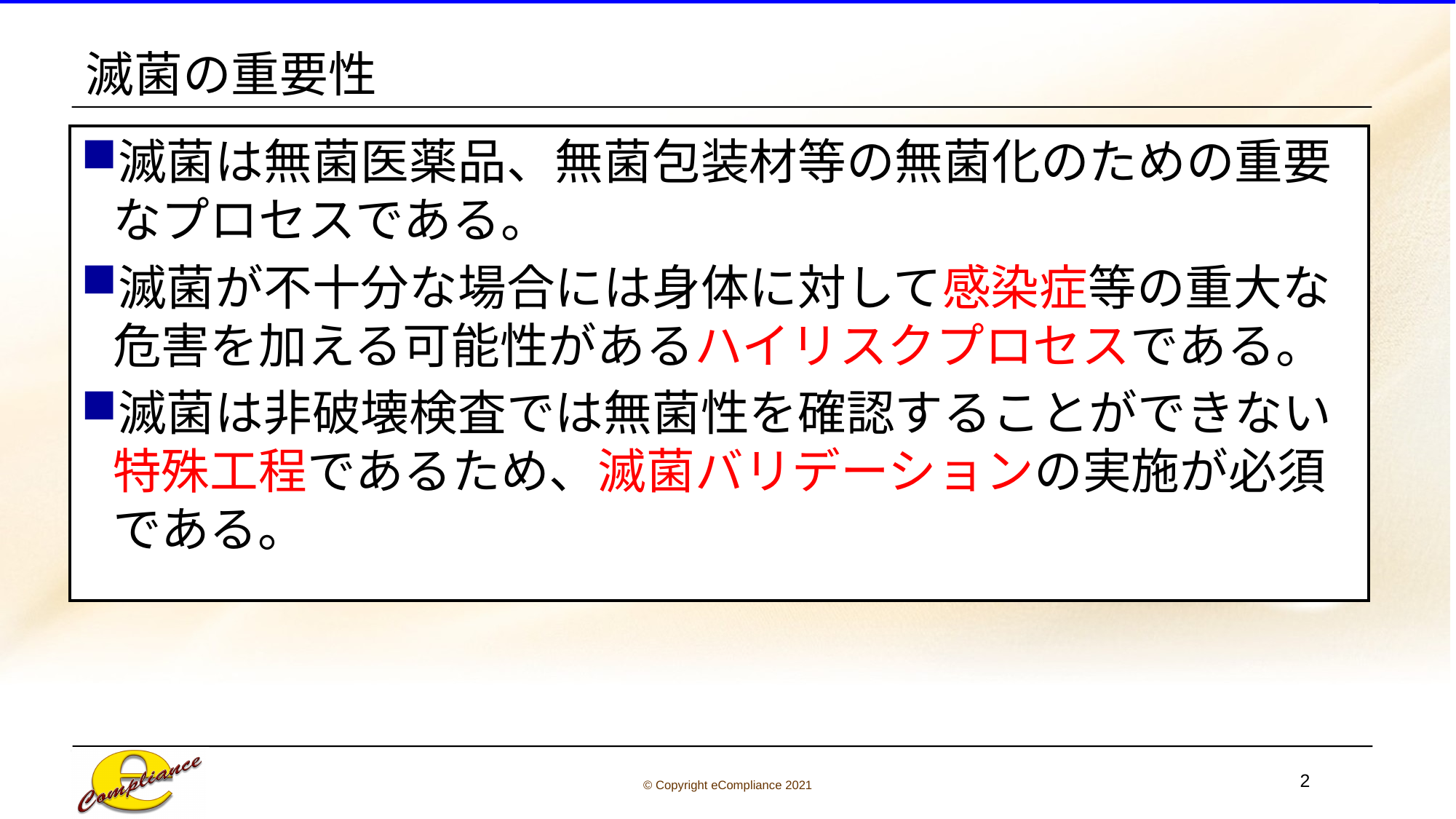

# 滅菌の重要性
滅菌は無菌医薬品、無菌包装材等の無菌化のための重要なプロセスである。
滅菌が不十分な場合には身体に対して感染症等の重大な危害を加える可能性があるハイリスクプロセスである。
滅菌は非破壊検査では無菌性を確認することができない特殊工程であるため、滅菌バリデーションの実施が必須である。